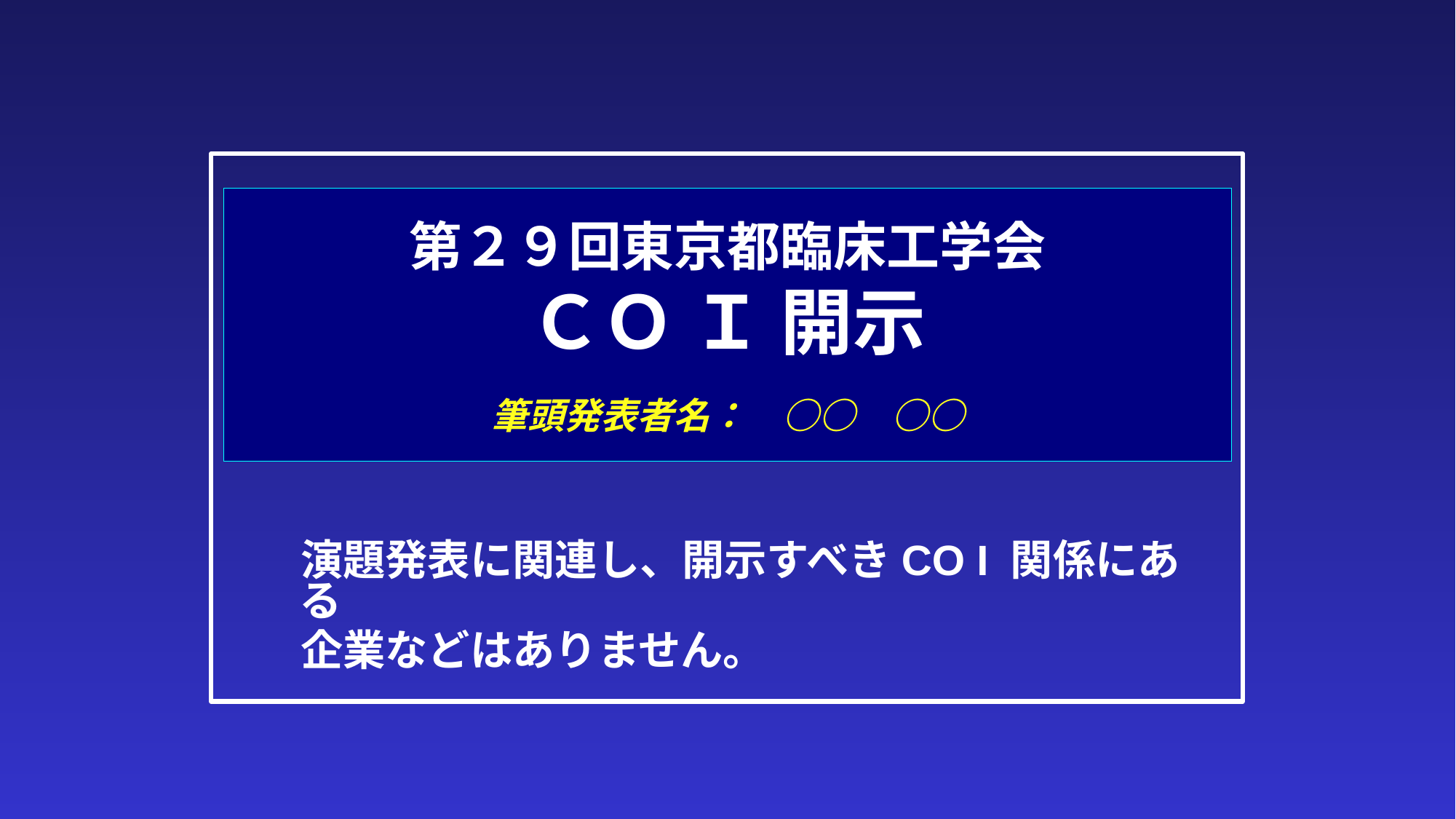

# 第２９回東京都臨床工学会 ＣＯ Ｉ 開示 　 筆頭発表者名：　○○　○○

　演題発表に関連し、開示すべきCO I 関係にある
　企業などはありません。